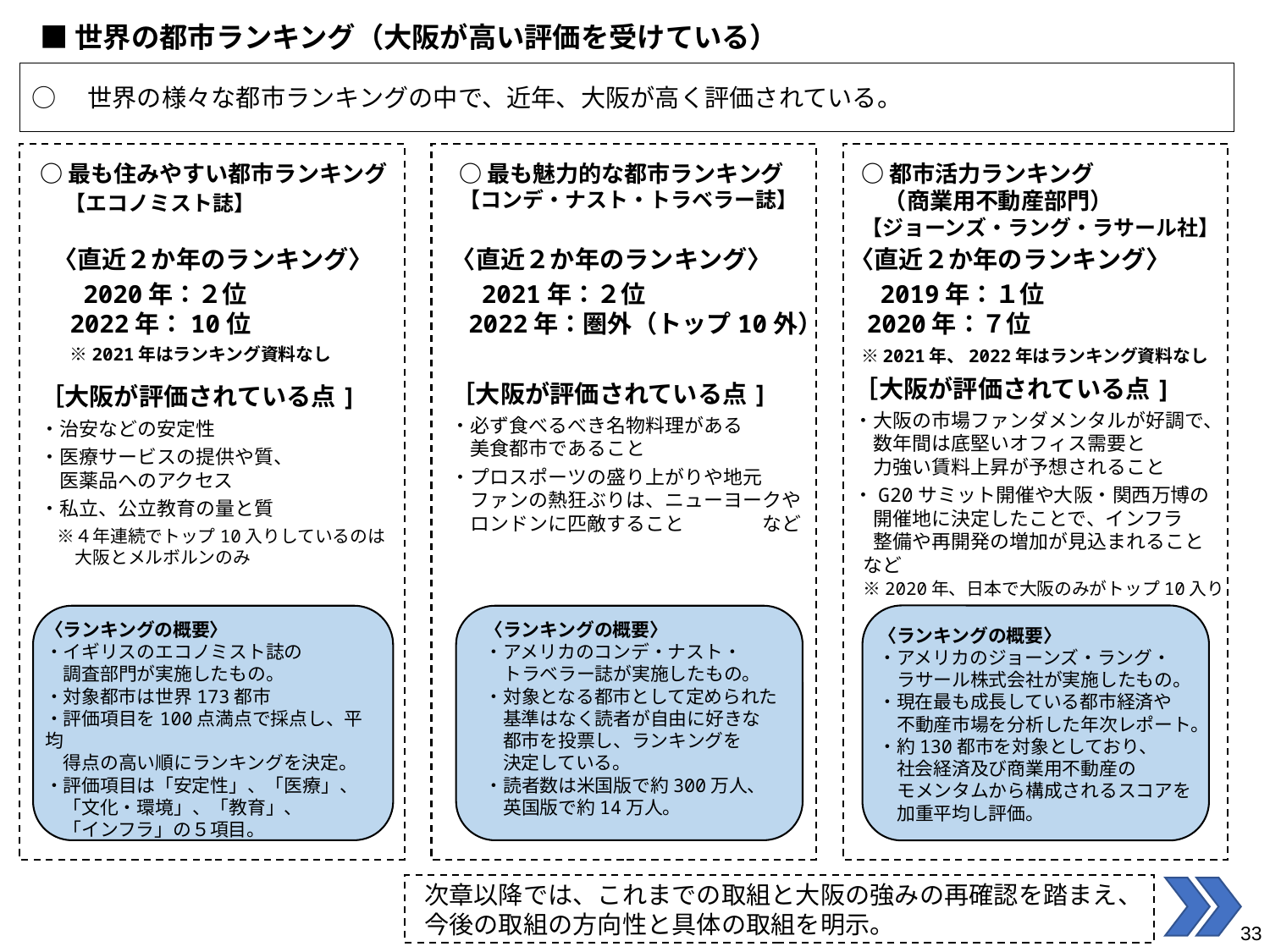

■ 世界の都市ランキング（大阪が高い評価を受けている）
○　世界の様々な都市ランキングの中で、近年、大阪が高く評価されている。

○最も住みやすい都市ランキング
　【エコノミスト誌】

○都市活力ランキング
　（商業用不動産部門）
【ジョーンズ・ラング・ラサール社】

○最も魅力的な都市ランキング
【コンデ・ナスト・トラベラー誌】

〈直近２か年のランキング〉
　2021年：２位
  2022年：圏外（トップ10外）

〈直近２か年のランキング〉
　2019年：１位
  2020年：７位
  ※2021年、2022年はランキング資料なし
〈直近２か年のランキング〉
　2020年：２位
  2022年：10位
　※2021年はランキング資料なし
［大阪が評価されている点]
・大阪の市場ファンダメンタルが好調で、
　数年間は底堅いオフィス需要と
　力強い賃料上昇が予想されること
・G20サミット開催や大阪・関西万博の
　開催地に決定したことで、インフラ
　整備や再開発の増加が見込まれること　
  など
  ※2020年、日本で大阪のみがトップ10入り
［大阪が評価されている点]
・必ず食べるべき名物料理がある
　美食都市であること
・プロスポーツの盛り上がりや地元
　ファンの熱狂ぶりは、ニューヨークや
　ロンドンに匹敵すること　　　　など
［大阪が評価されている点]
・治安などの安定性
・医療サービスの提供や質、
　医薬品へのアクセス
・私立、公立教育の量と質
　※４年連続でトップ10入りしているのは
　　大阪とメルボルンのみ

〈ランキングの概要〉
・イギリスのエコノミスト誌の
　調査部門が実施したもの。
・対象都市は世界173都市
・評価項目を100点満点で採点し、平均
　得点の高い順にランキングを決定。
・評価項目は「安定性」、「医療」、
　「文化・環境」、「教育」、
　「インフラ」の５項目。
〈ランキングの概要〉
・アメリカのコンデ・ナスト・
　トラベラー誌が実施したもの。
・対象となる都市として定められた
　基準はなく読者が自由に好きな
　都市を投票し、ランキングを
　決定している。
・読者数は米国版で約300万人、
　英国版で約14万人。
〈ランキングの概要〉
・アメリカのジョーンズ・ラング・
　ラサール株式会社が実施したもの。
・現在最も成長している都市経済や
　不動産市場を分析した年次レポート。
・約130都市を対象としており、
　社会経済及び商業用不動産の
　モメンタムから構成されるスコアを
　加重平均し評価。
次章以降では、これまでの取組と大阪の強みの再確認を踏まえ、今後の取組の方向性と具体の取組を明示。

33